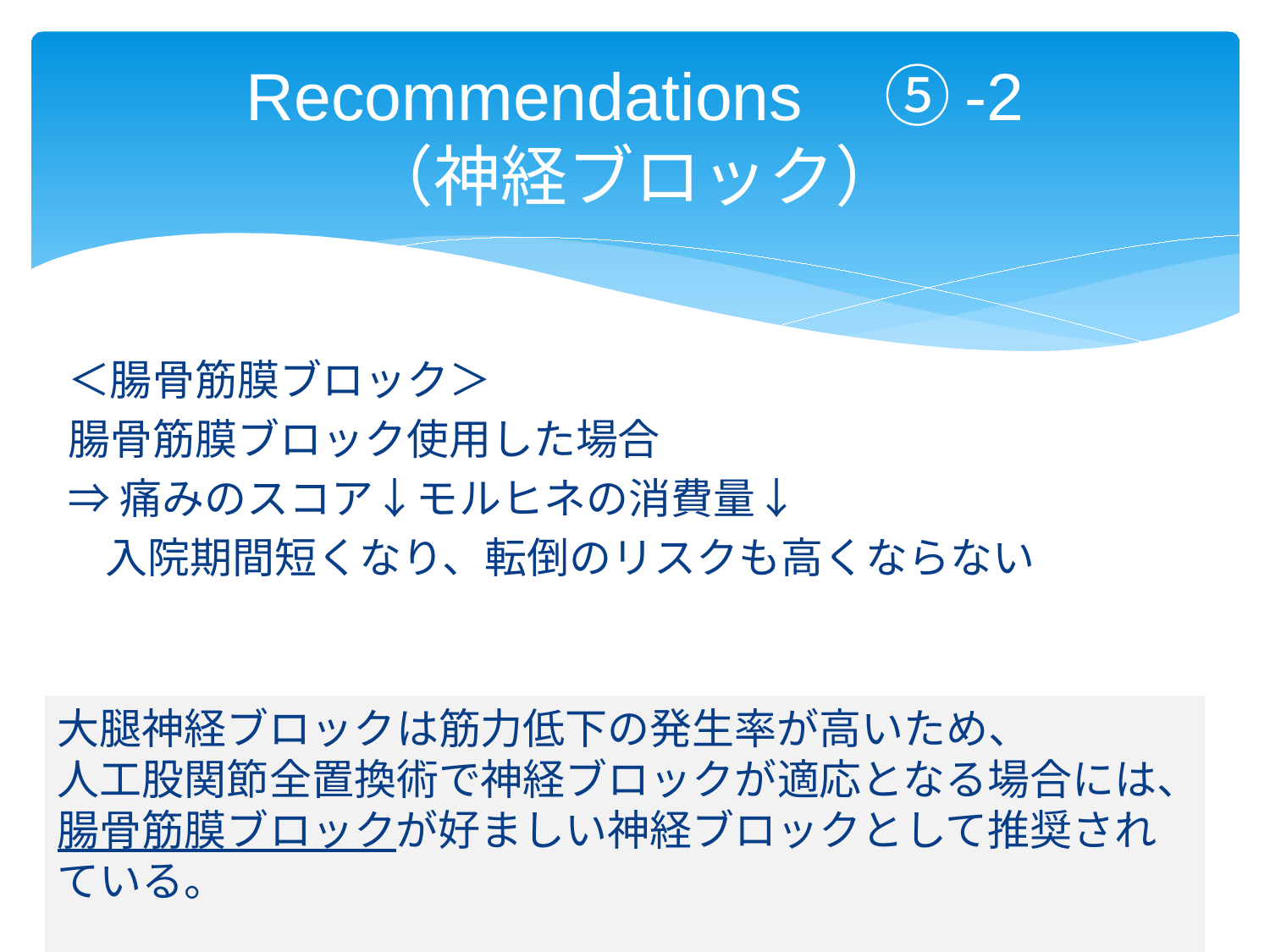

# Recommendations　⑤-2 （神経ブロック）
＜腸骨筋膜ブロック＞
腸骨筋膜ブロック使用した場合
⇒痛みのスコア↓モルヒネの消費量↓
入院期間短くなり、転倒のリスクも高くならない

大腿神経ブロックは筋力低下の発生率が高いため、
人工股関節全置換術で神経ブロックが適応となる場合には、
腸骨筋膜ブロックが好ましい神経ブロックとして推奨されている。